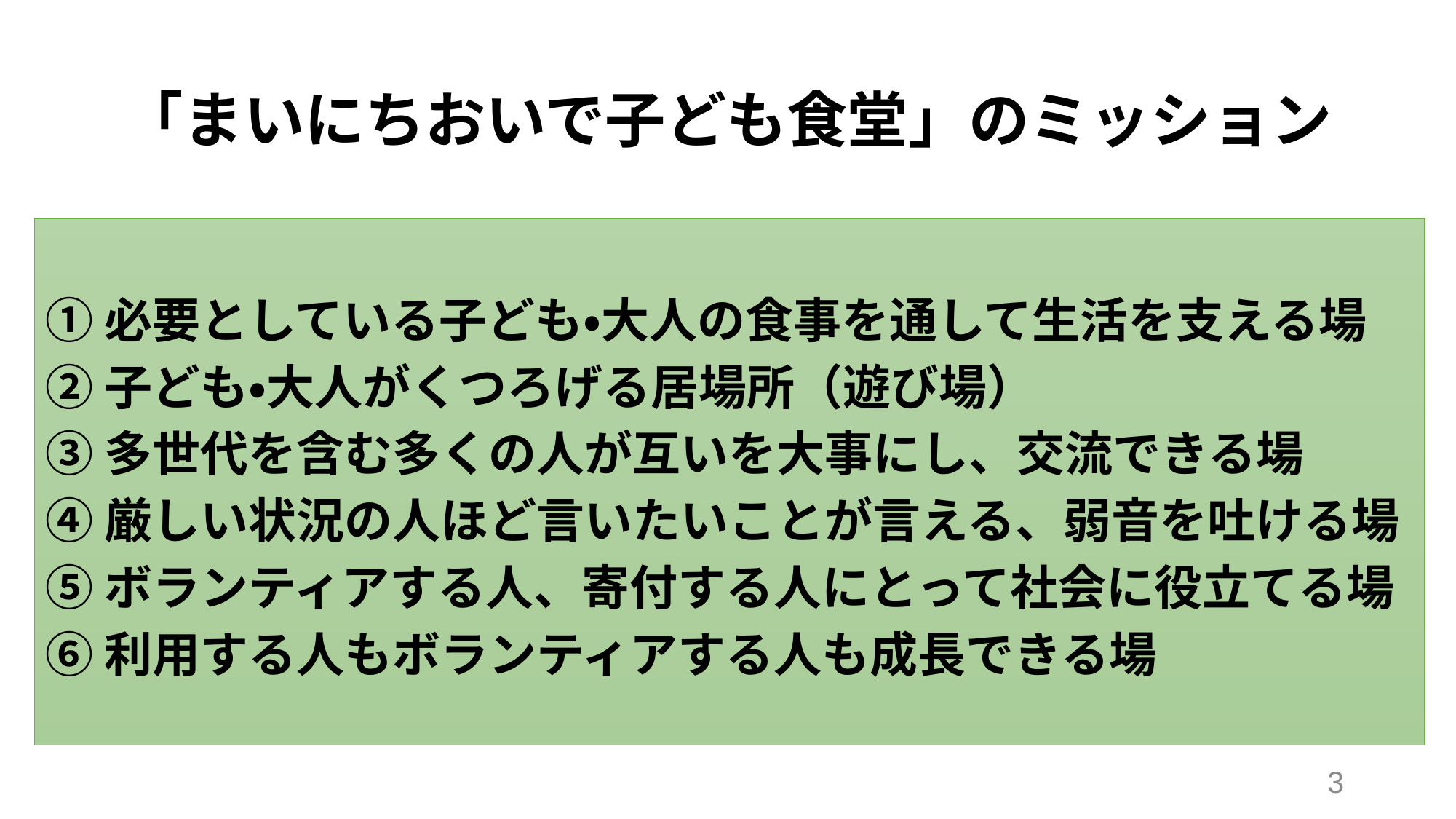

# 「まいにちおいで子ども食堂」のミッション

①必要としている子ども・大人の食事を通して生活を支える場
②子ども・大人がくつろげる居場所（遊び場）
③多世代を含む多くの人が互いを大事にし、交流できる場
④厳しい状況の人ほど言いたいことが言える、弱音を吐ける場
⑤ボランティアする人、寄付する人にとって社会に役立てる場
⑥利用する人もボランティアする人も成長できる場

3